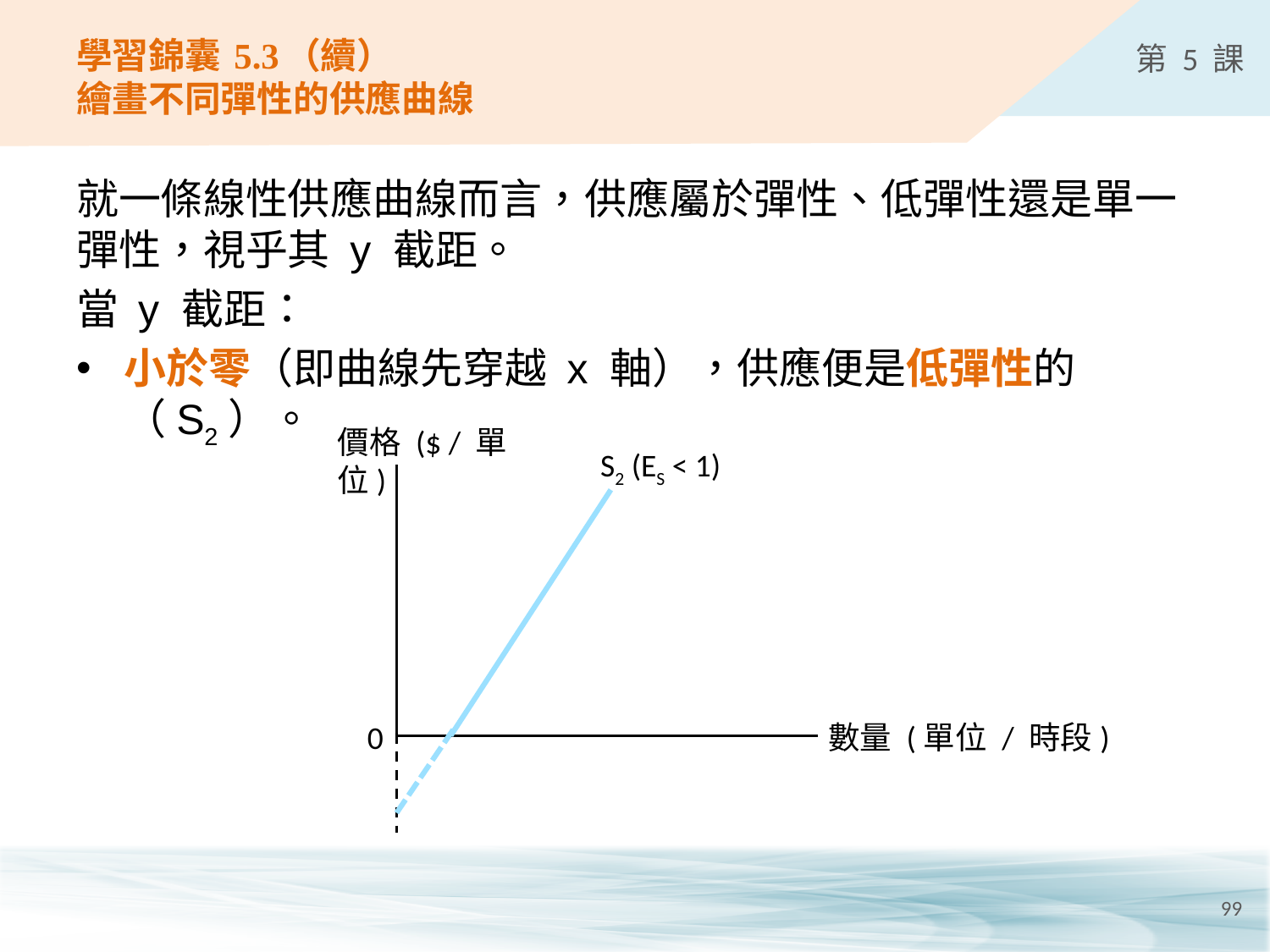

# 學習錦囊 5.3（續） 繪畫不同彈性的供應曲線
就一條線性供應曲線而言，供應屬於彈性、低彈性還是單一彈性，視乎其 y 截距。
當 y 截距：
小於零（即曲線先穿越 x 軸），供應便是低彈性的（S2）。
價格 ($ / 單位)
0
數量 (單位 / 時段)
S2 (ES < 1)
99